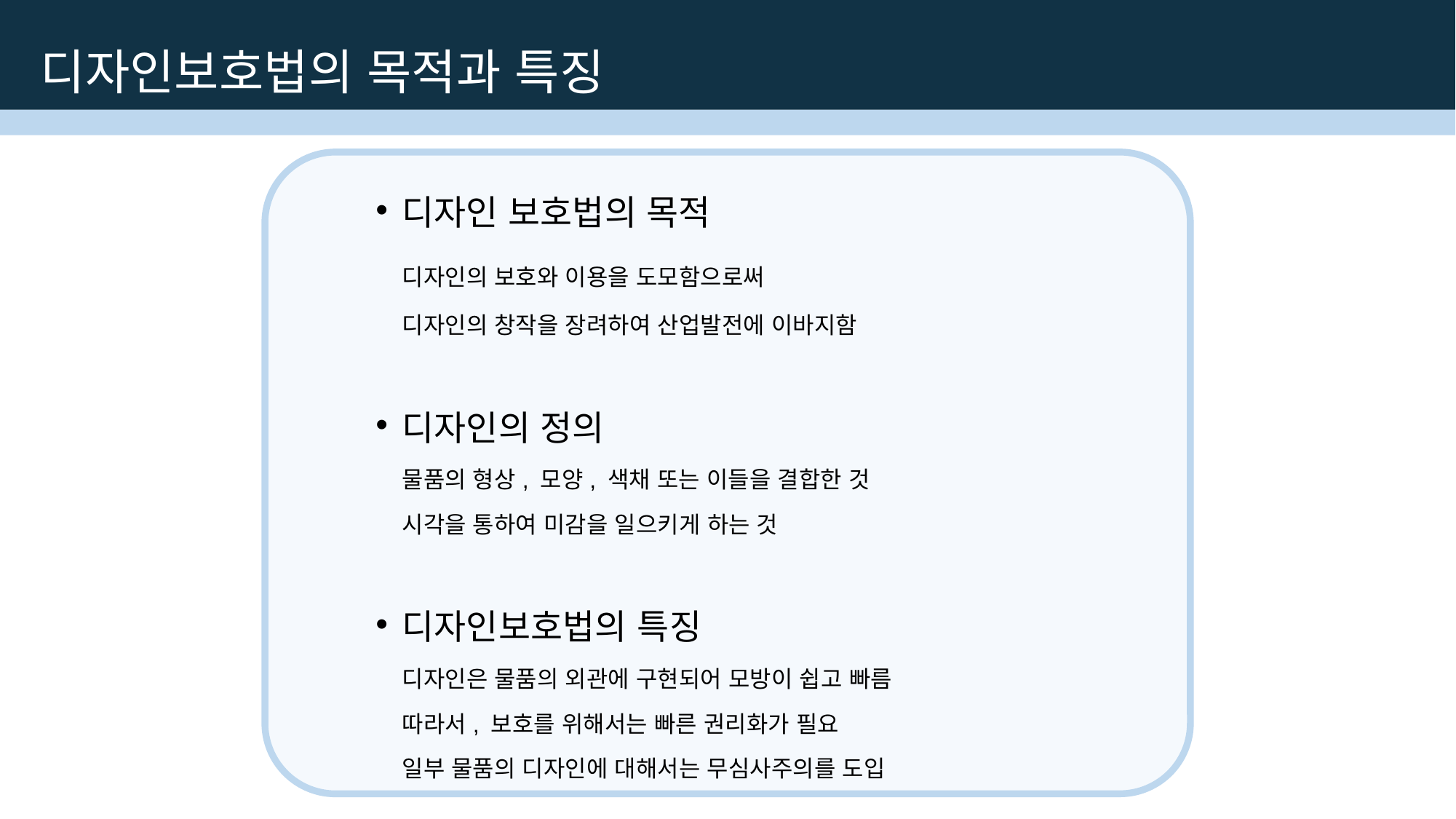

디자인보호법의 목적과 특징

디자인 보호법의 목적
	디자인의 보호와 이용을 도모함으로써
	디자인의 창작을 장려하여 산업발전에 이바지함

디자인의 정의
	물품의 형상, 모양, 색채 또는 이들을 결합한 것
	시각을 통하여 미감을 일으키게 하는 것

디자인보호법의 특징
	디자인은 물품의 외관에 구현되어 모방이 쉽고 빠름
	따라서, 보호를 위해서는 빠른 권리화가 필요
	일부 물품의 디자인에 대해서는 무심사주의를 도입